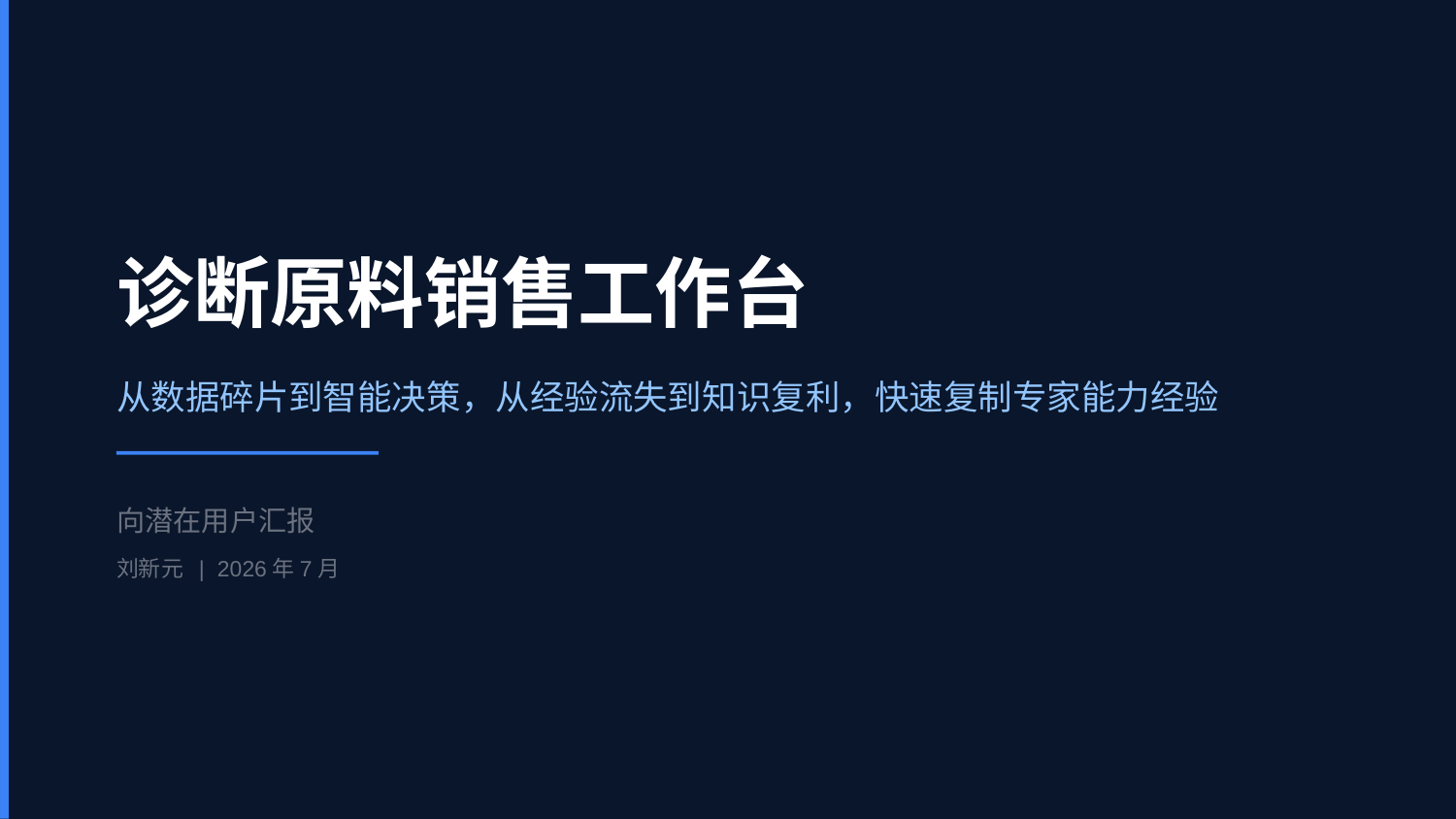

诊断原料销售工作台
从数据碎片到智能决策，从经验流失到知识复利，快速复制专家能力经验

向潜在用户汇报
刘新元  |  2026年7月